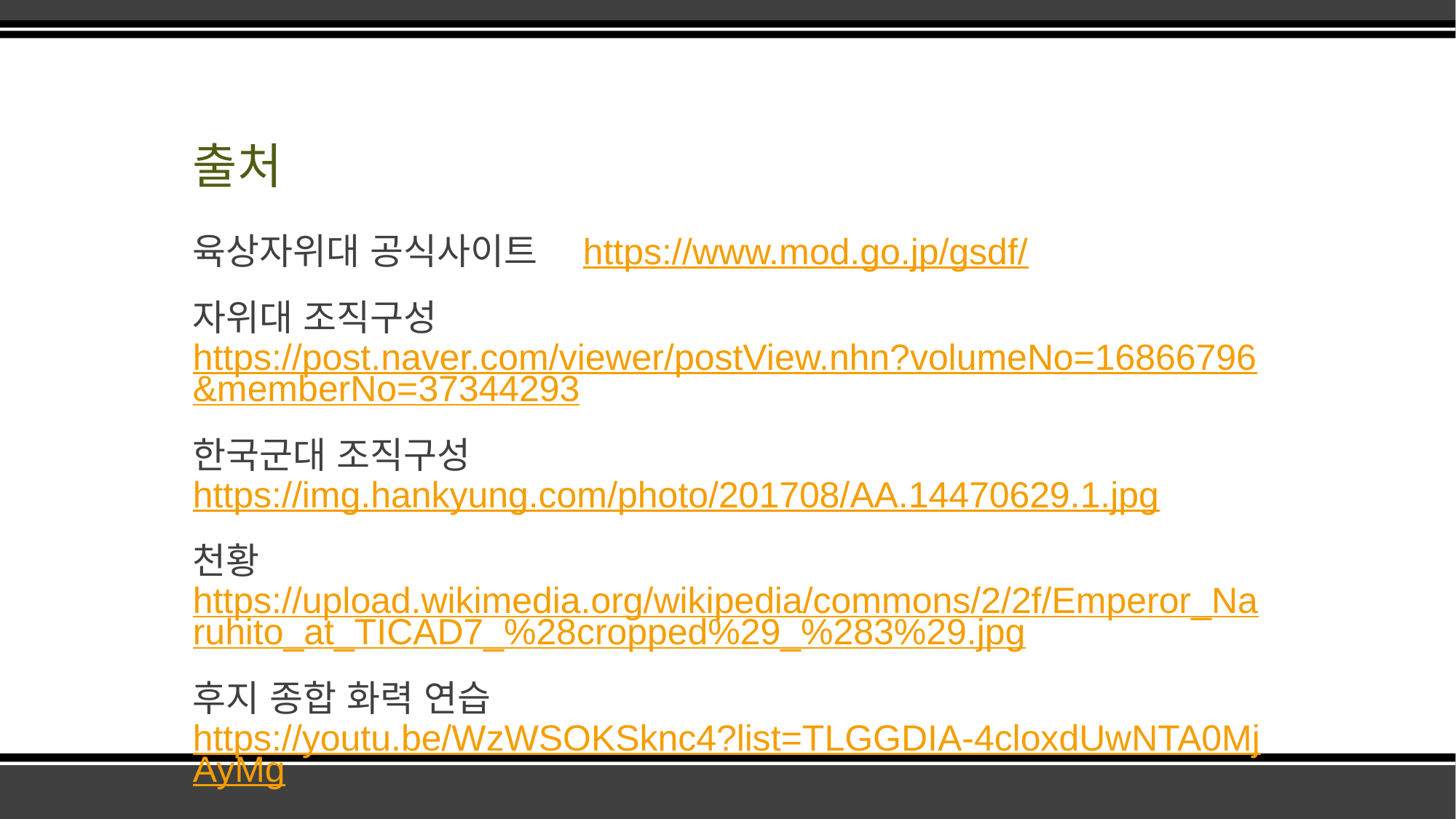

# 출처
육상자위대 공식사이트　https://www.mod.go.jp/gsdf/
자위대 조직구성https://post.naver.com/viewer/postView.nhn?volumeNo=16866796&memberNo=37344293
한국군대 조직구성https://img.hankyung.com/photo/201708/AA.14470629.1.jpg
천황https://upload.wikimedia.org/wikipedia/commons/2/2f/Emperor_Naruhito_at_TICAD7_%28cropped%29_%283%29.jpg
후지 종합 화력 연습https://youtu.be/WzWSOKSknc4?list=TLGGDIA-4cloxdUwNTA0MjAyMg